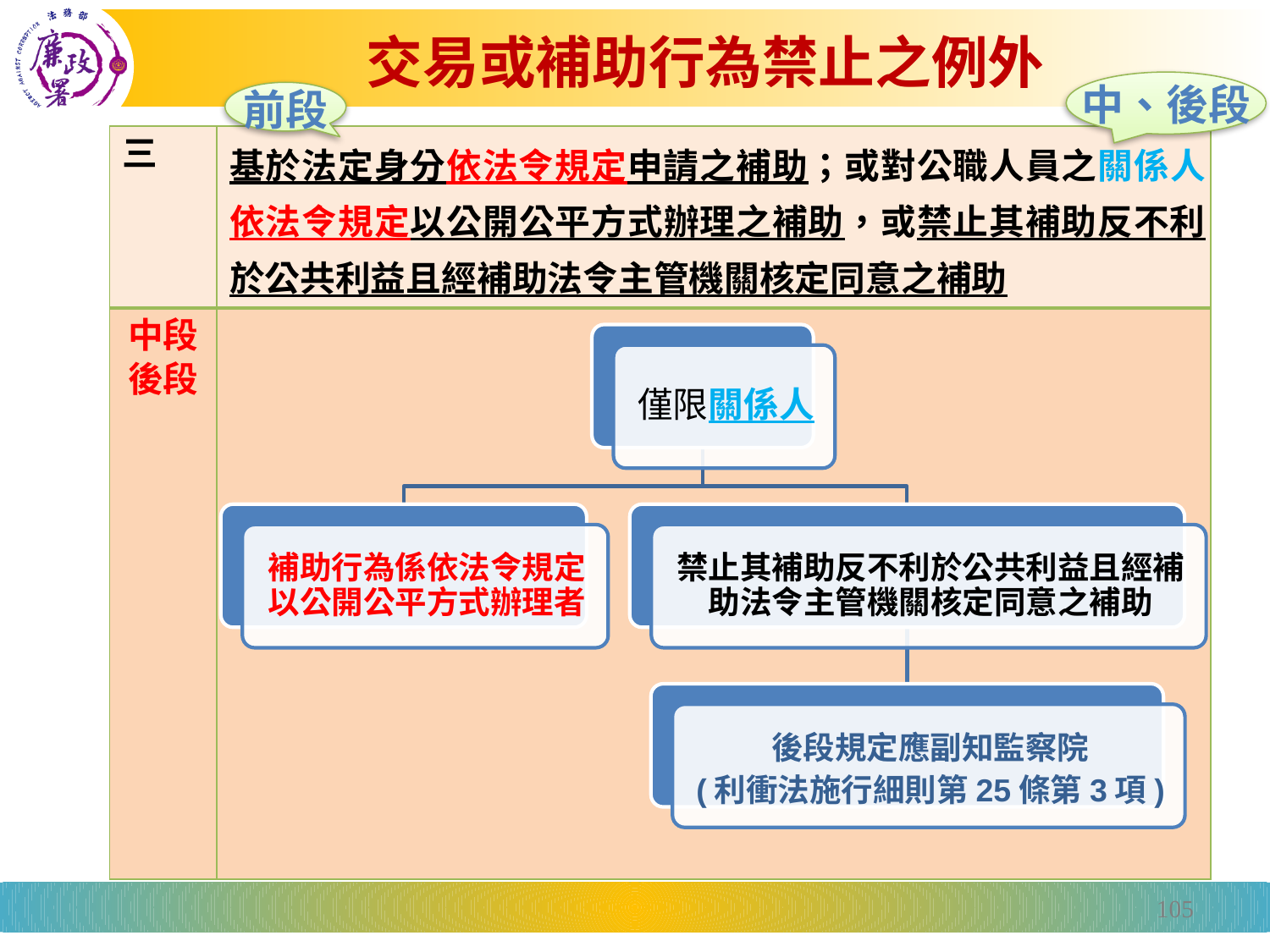

# 交易或補助行為禁止之例外

中、後段
前段

| 三 | 基於法定身分依法令規定申請之補助；或對公職人員之關係人依法令規定以公開公平方式辦理之補助，或禁止其補助反不利於公共利益且經補助法令主管機關核定同意之補助 |
| --- | --- |
| 中段後段 |  |
僅限關係人
補助行為係依法令規定以公開公平方式辦理者
禁止其補助反不利於公共利益且經補助法令主管機關核定同意之補助
後段規定應副知監察院
(利衝法施行細則第25條第3項)
105